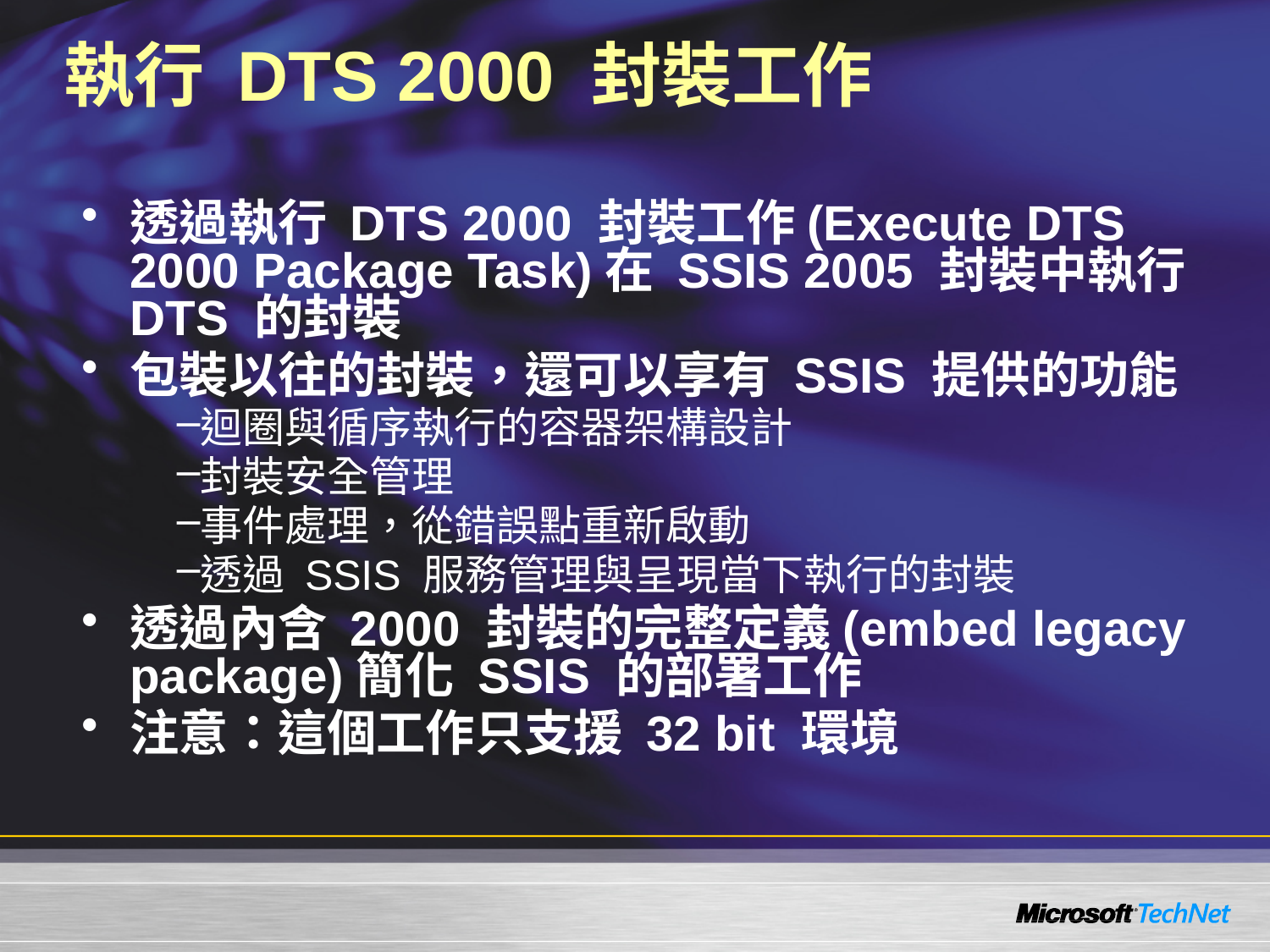

# 執行 DTS 2000 封裝工作
透過執行 DTS 2000 封裝工作(Execute DTS 2000 Package Task)在 SSIS 2005 封裝中執行 DTS 的封裝
包裝以往的封裝，還可以享有 SSIS 提供的功能
迴圈與循序執行的容器架構設計
封裝安全管理
事件處理，從錯誤點重新啟動
透過 SSIS 服務管理與呈現當下執行的封裝
透過內含 2000 封裝的完整定義(embed legacy package)簡化 SSIS 的部署工作
注意：這個工作只支援 32 bit 環境